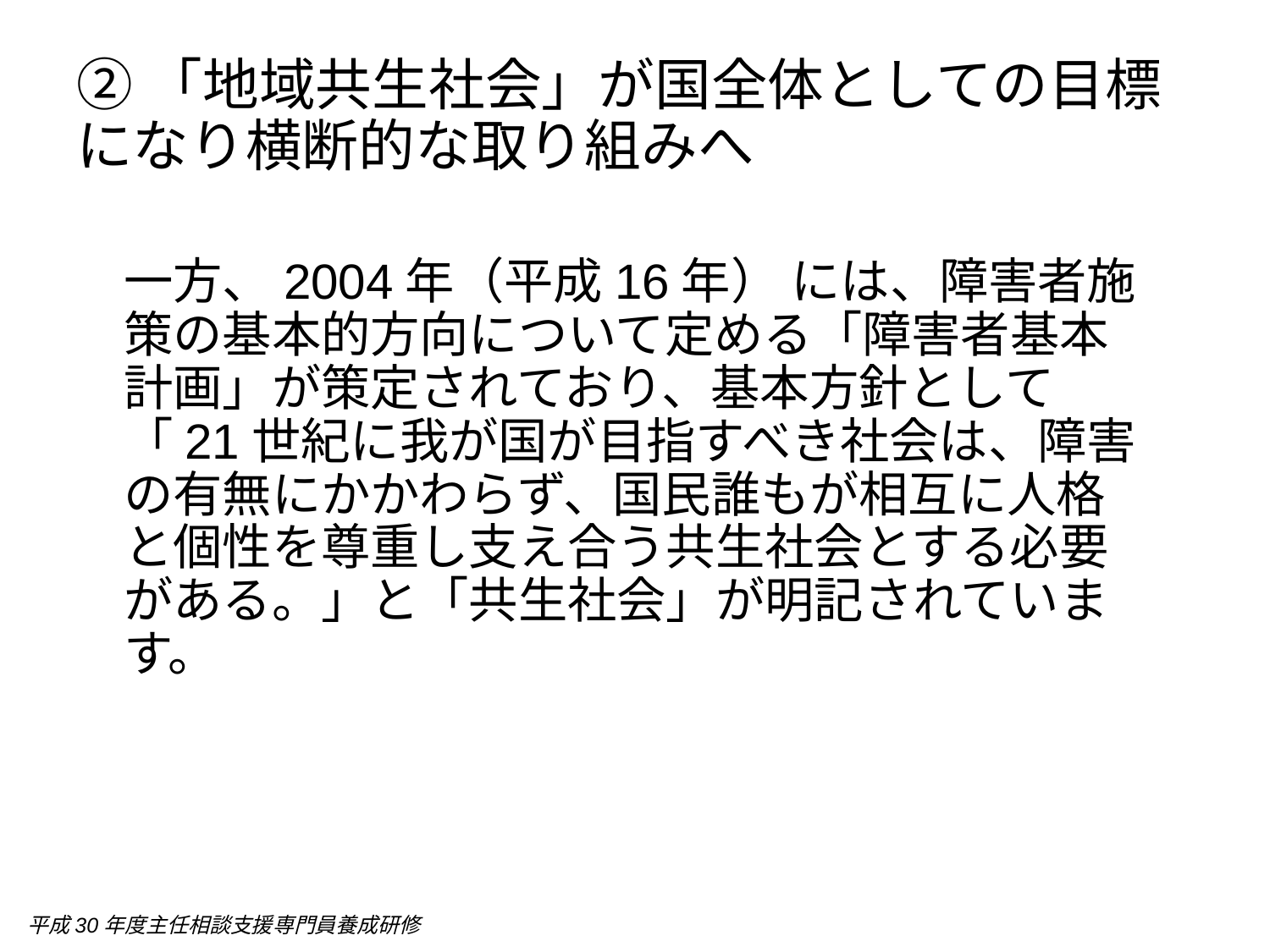

# ②「地域共生社会」が国全体としての目標になり横断的な取り組みへ
一方、2004年（平成16年） には、障害者施策の基本的方向について定める「障害者基本計画」が策定されており、基本方針として「21世紀に我が国が目指すべき社会は、障害の有無にかかわらず、国民誰もが相互に人格と個性を尊重し支え合う共生社会とする必要がある。」と「共生社会」が明記されています。
平成30年度主任相談支援専門員養成研修